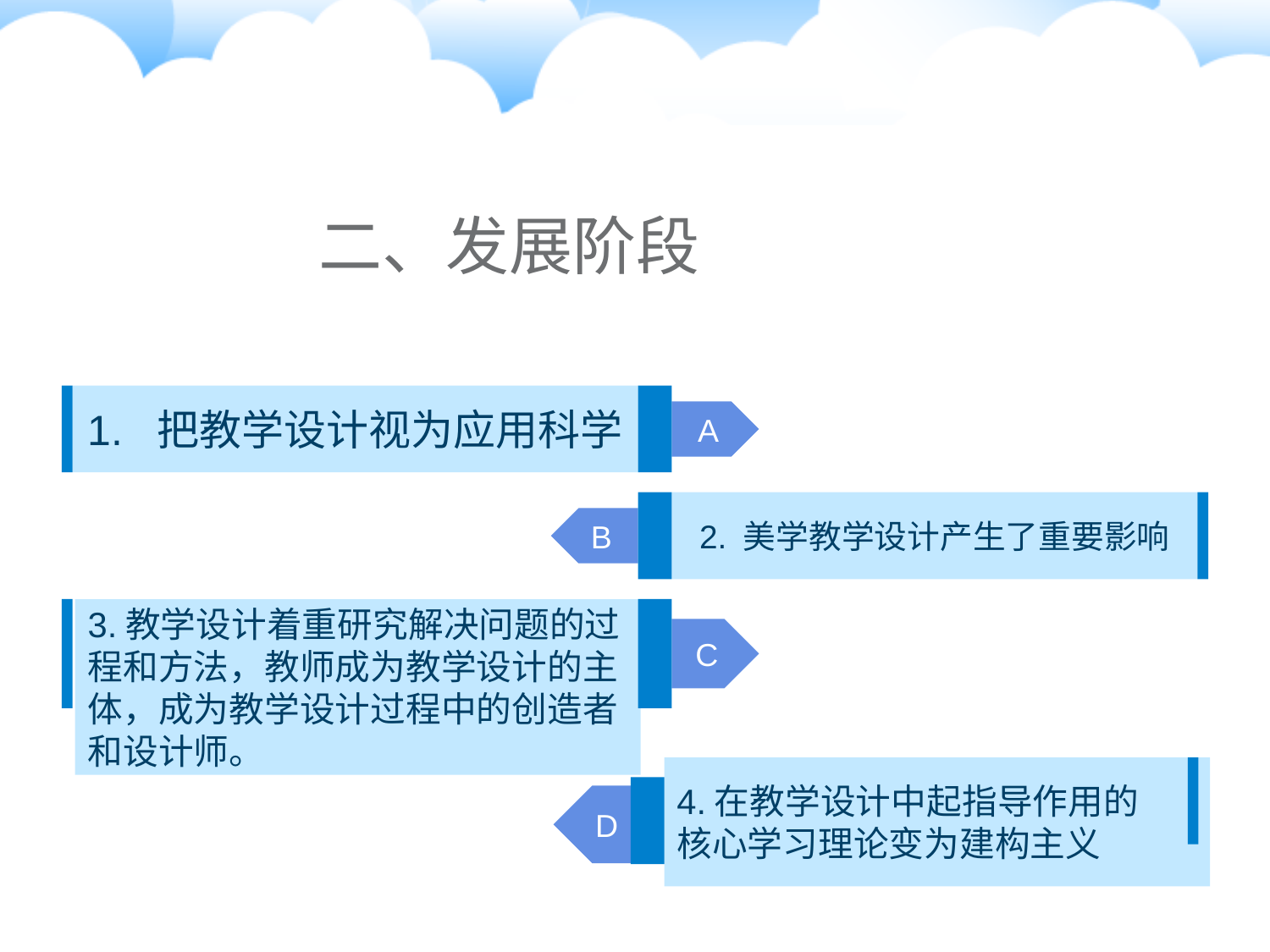

二、发展阶段

1.  把教学设计视为应用科学

A

2. 美学教学设计产生了重要影响

B

3.教学设计着重研究解决问题的过程和方法，教师成为教学设计的主体，成为教学设计过程中的创造者和设计师。
C
4.在教学设计中起指导作用的
核心学习理论变为建构主义

D